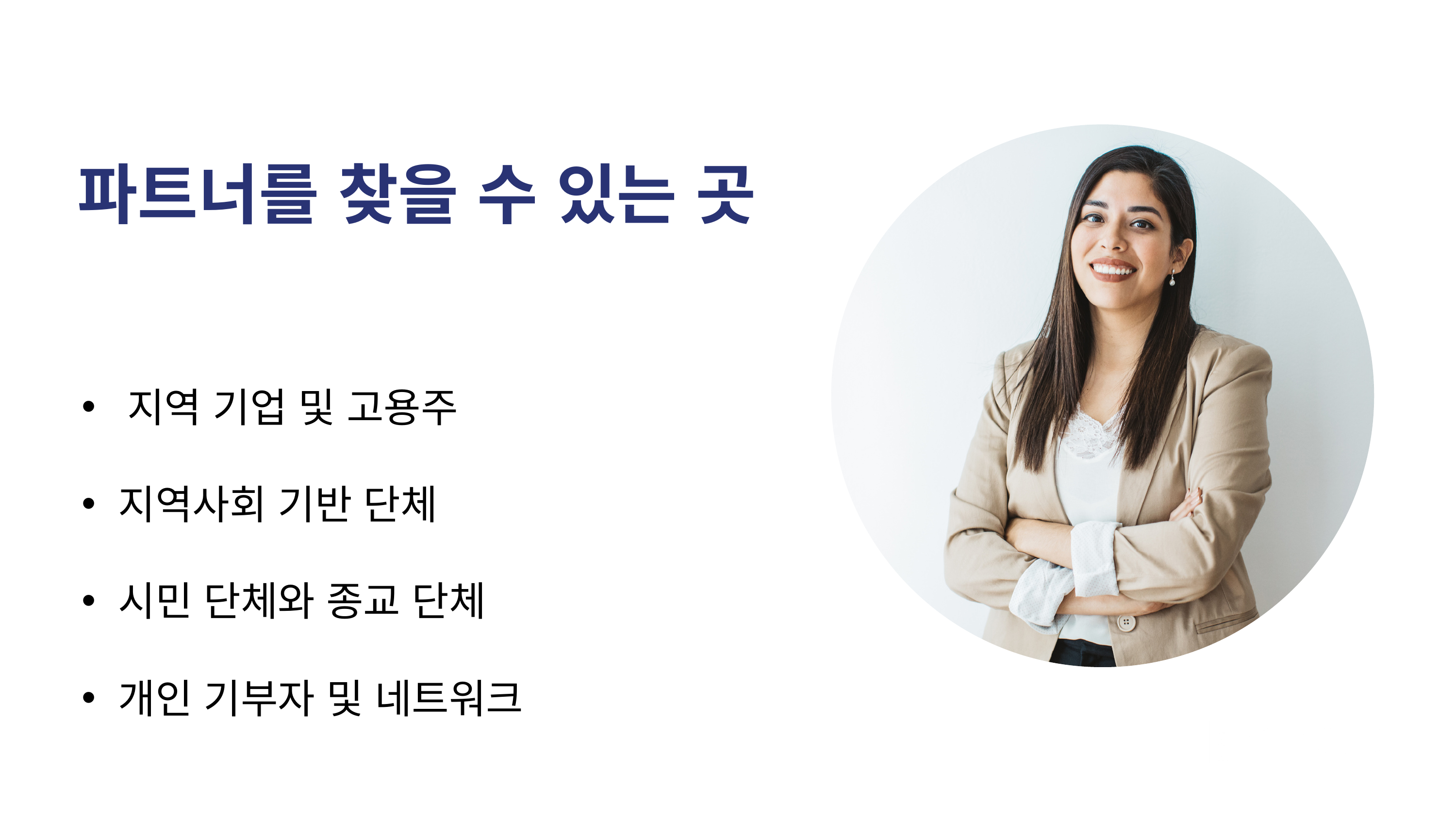

파트너를 찾을 수 있는 곳
지역 기업 및 고용주
지역사회 기반 단체
시민 단체와 종교 단체
개인 기부자 및 네트워크